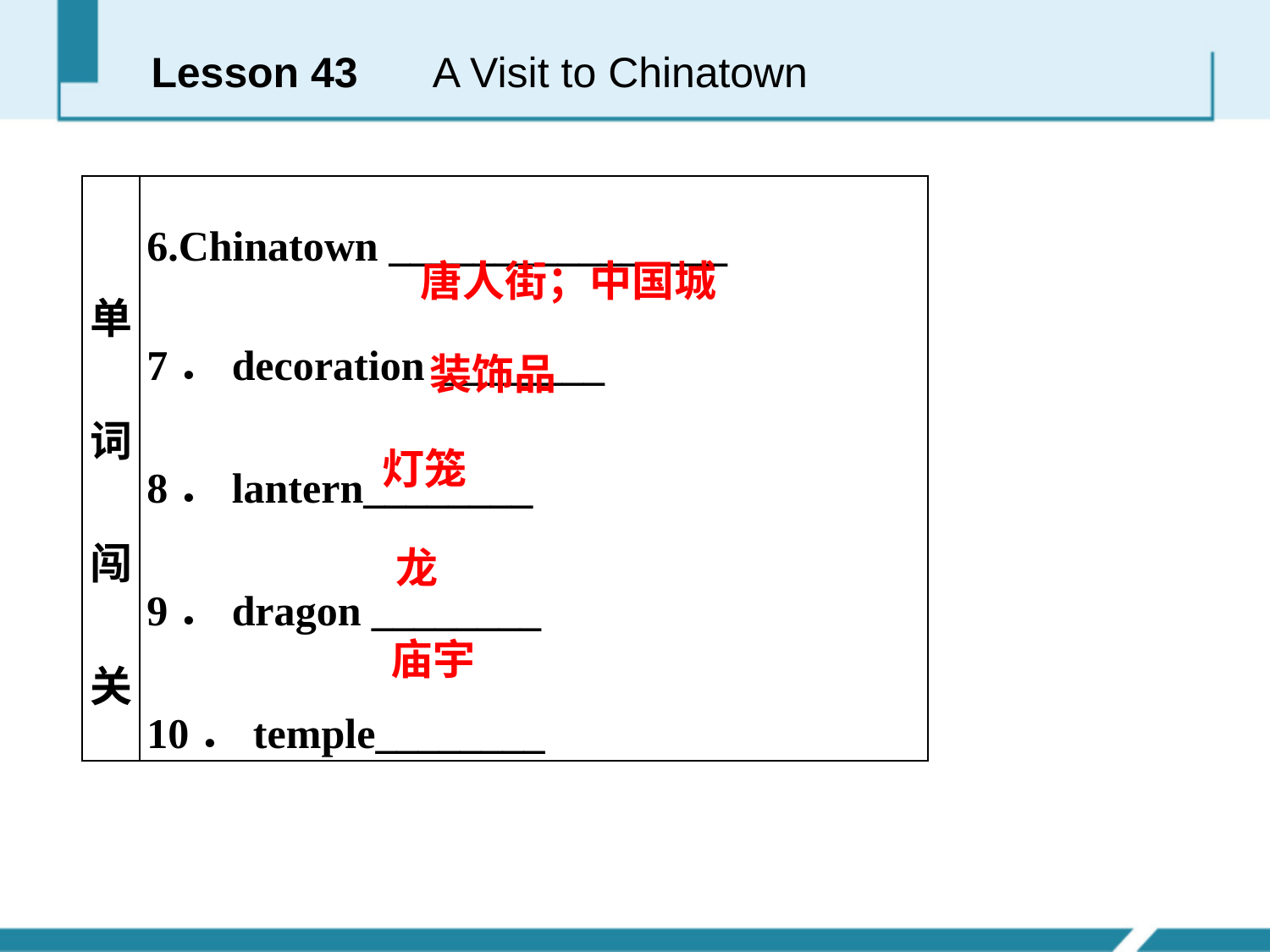

Lesson 43 　A Visit to Chinatown
| 单词闯关 | 6.Chinatown \_\_\_\_\_\_\_\_\_\_\_\_\_\_\_\_ 7．decoration \_\_\_\_\_\_\_\_ 8．lantern\_\_\_\_\_\_\_\_ 9．dragon \_\_\_\_\_\_\_\_ 10．temple\_\_\_\_\_\_\_\_ |
| --- | --- |
唐人街；中国城
装饰品
灯笼
龙
庙宇